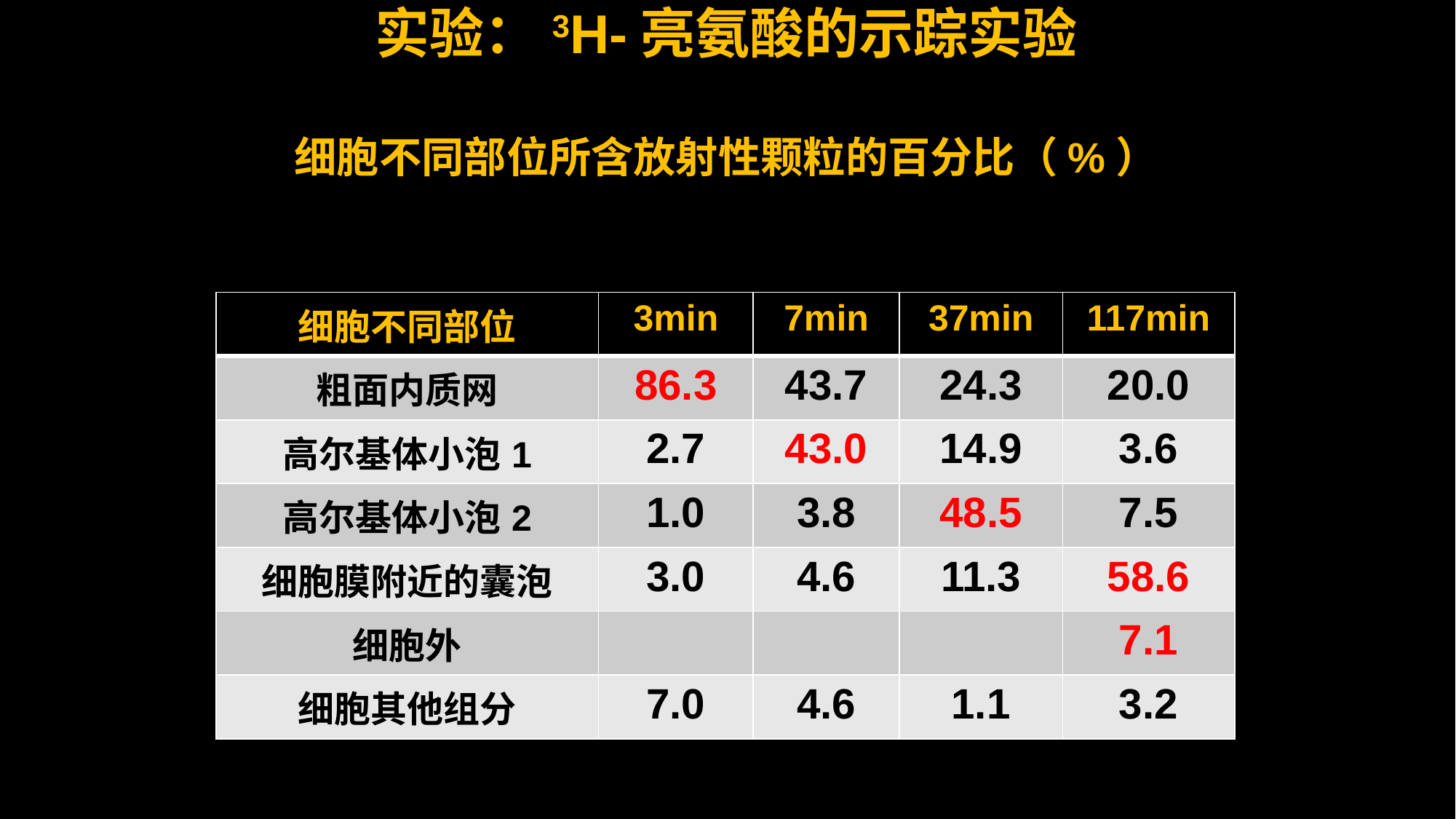

实验：3H-亮氨酸的示踪实验

细胞不同部位所含放射性颗粒的百分比（%）
| 细胞不同部位 | 3min | 7min | 37min | 117min |
| --- | --- | --- | --- | --- |
| 粗面内质网 | 86.3 | 43.7 | 24.3 | 20.0 |
| 高尔基体小泡1 | 2.7 | 43.0 | 14.9 | 3.6 |
| 高尔基体小泡2 | 1.0 | 3.8 | 48.5 | 7.5 |
| 细胞膜附近的囊泡 | 3.0 | 4.6 | 11.3 | 58.6 |
| 细胞外 |  |  |  | 7.1 |
| 细胞其他组分 | 7.0 | 4.6 | 1.1 | 3.2 |